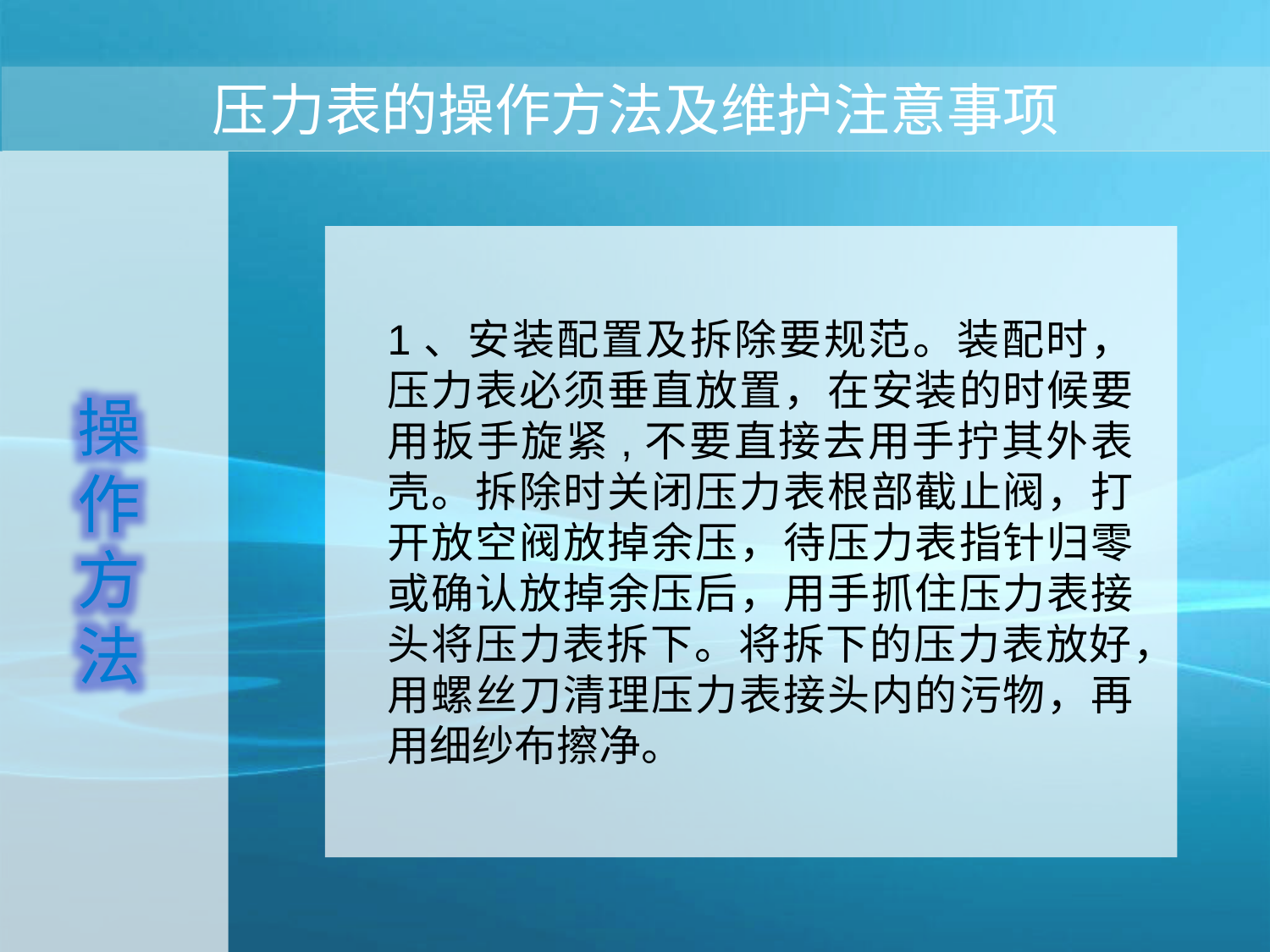

# 压力表的操作方法及维护注意事项

1、安装配置及拆除要规范。装配时，压力表必须垂直放置，在安装的时候要用扳手旋紧,不要直接去用手拧其外表壳。拆除时关闭压力表根部截止阀，打开放空阀放掉余压，待压力表指针归零或确认放掉余压后，用手抓住压力表接头将压力表拆下。将拆下的压力表放好，用螺丝刀清理压力表接头内的污物，再用细纱布擦净。
操作方法